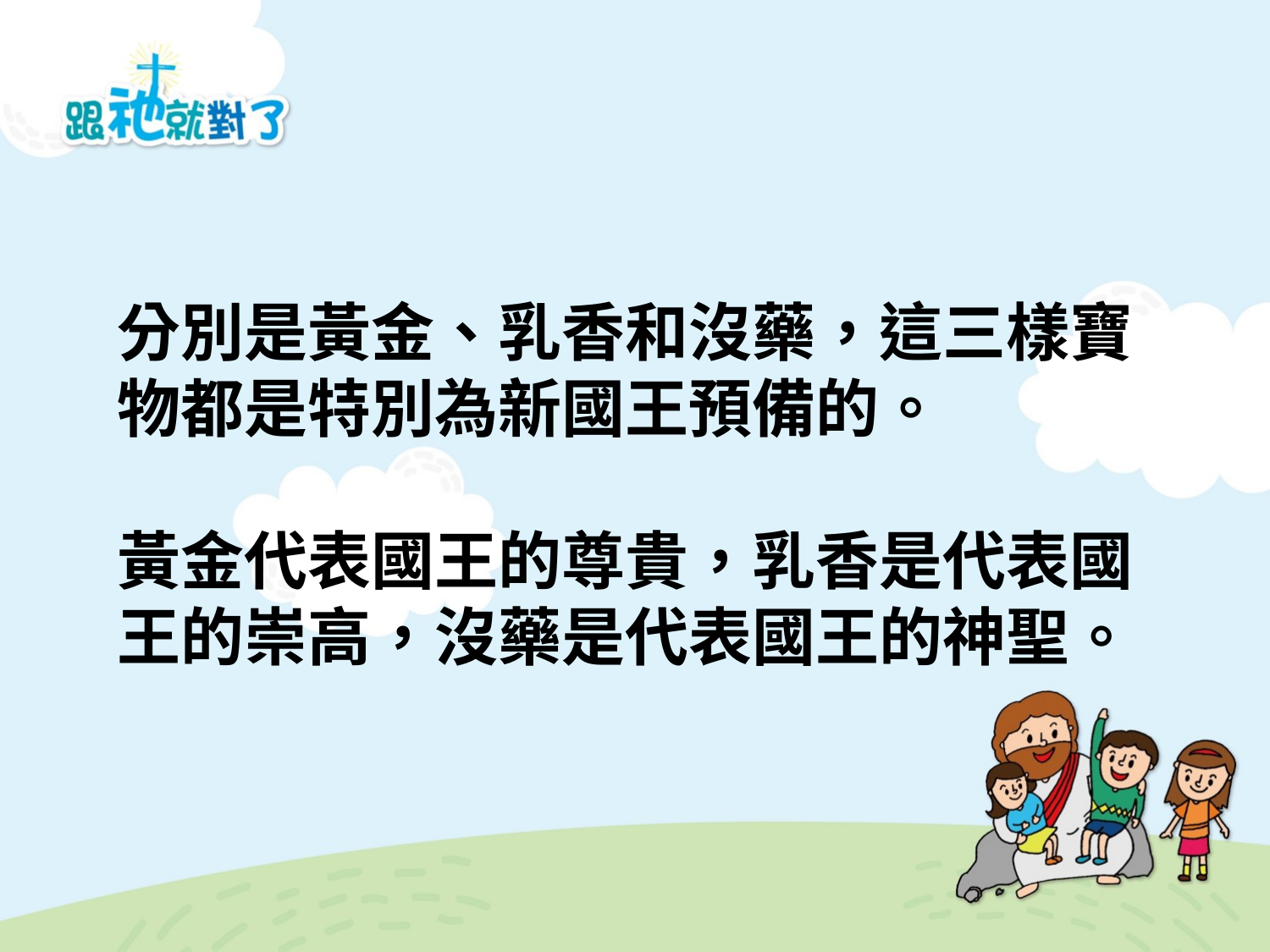

分別是黃金、乳香和沒藥，這三樣寶物都是特別為新國王預備的。

黃金代表國王的尊貴，乳香是代表國王的崇高，沒藥是代表國王的神聖。